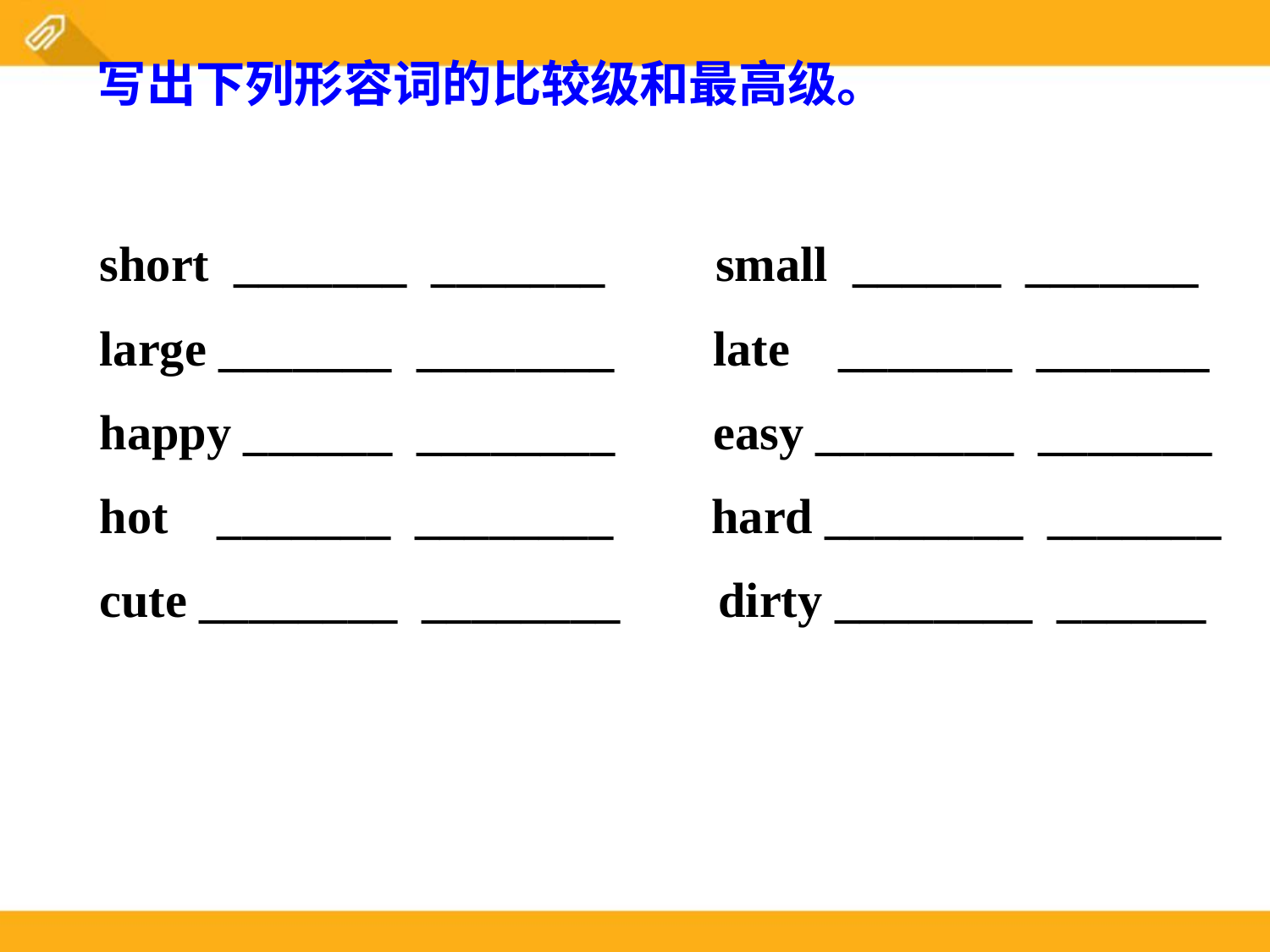

写出下列形容词的比较级和最高级。
 short  _______  _______         small  ______  _______
 large _______  ________        late    _______  _______
 happy ______  ________        easy ________  _______
 hot    _______  ________        hard ________  _______
 cute ________  ________        dirty ________  ______